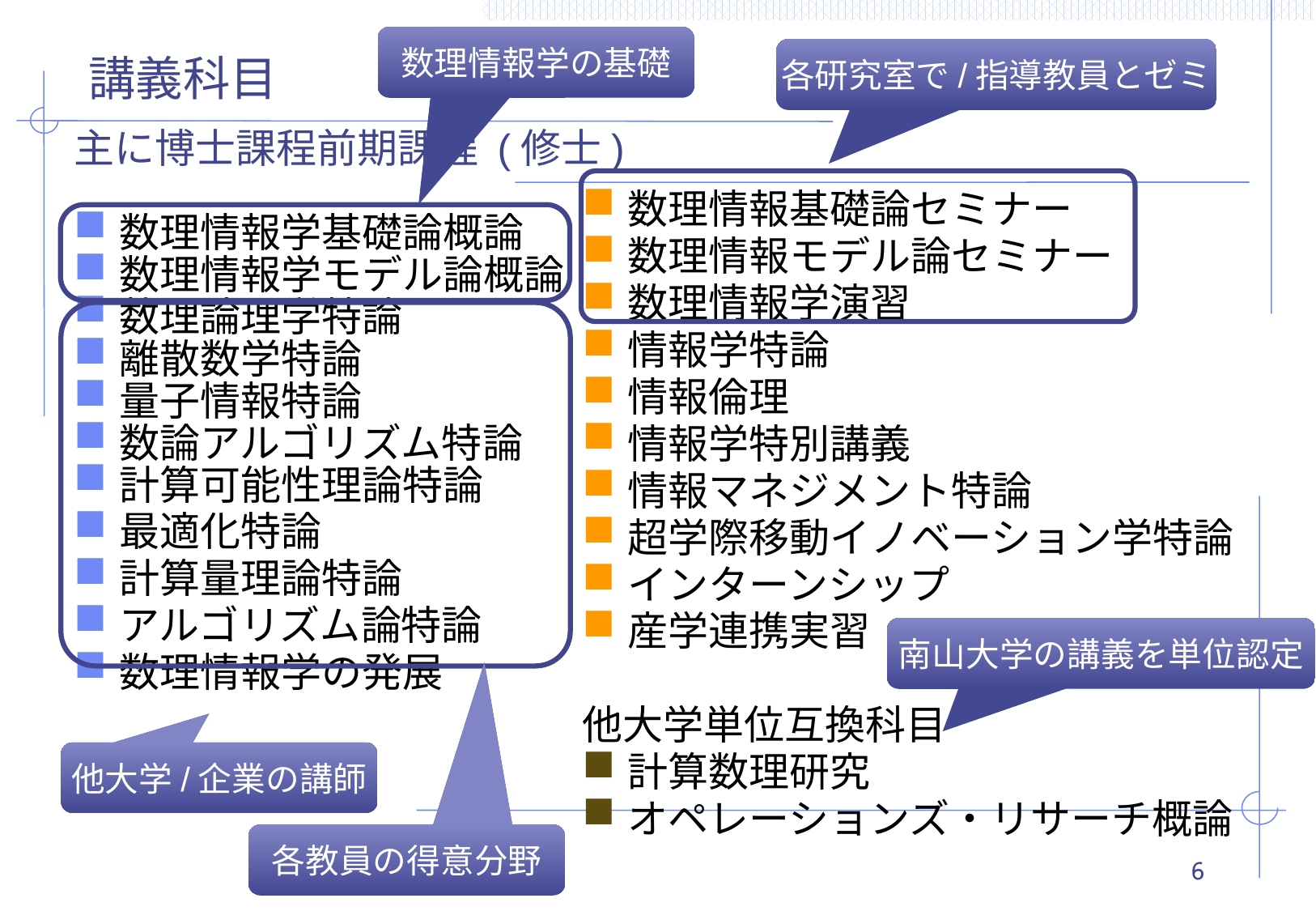

数理情報学の基礎
各研究室で/指導教員とゼミ

南山大学の講義を単位認定
他大学/企業の講師
各教員の得意分野
# 講義科目
主に博士課程前期課程 (修士)

数理情報学基礎論概論
数理情報学モデル論概論
数理論理学特論
離散数学特論
量子情報特論
数論アルゴリズム特論
計算可能性理論特論
最適化特論
計算量理論特論
アルゴリズム論特論
数理情報学の発展

数理情報基礎論セミナー
数理情報モデル論セミナー
数理情報学演習
情報学特論
情報倫理
情報学特別講義
情報マネジメント特論
超学際移動イノベーション学特論
インターンシップ
産学連携実習

他大学単位互換科目
計算数理研究
オペレーションズ・リサーチ概論

6